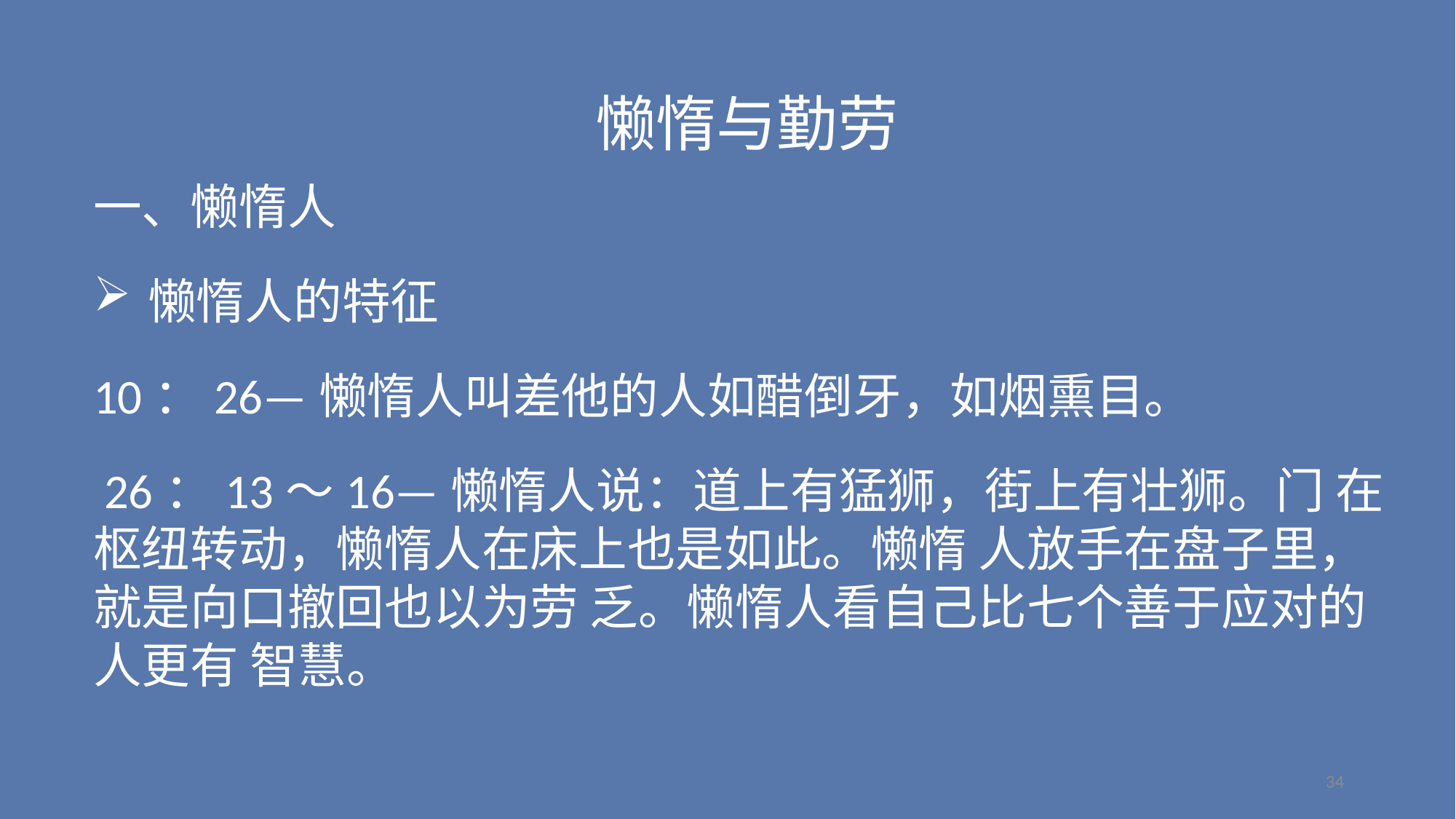

懒惰与勤劳
一、懒惰人
懒惰人的特征
10：26—懒惰人叫差他的人如醋倒牙，如烟熏目。
 26：13～16—懒惰人说：道上有猛狮，街上有壮狮。门 在枢纽转动，懒惰人在床上也是如此。懒惰 人放手在盘子里，就是向口撤回也以为劳 乏。懒惰人看自己比七个善于应对的人更有 智慧。
34